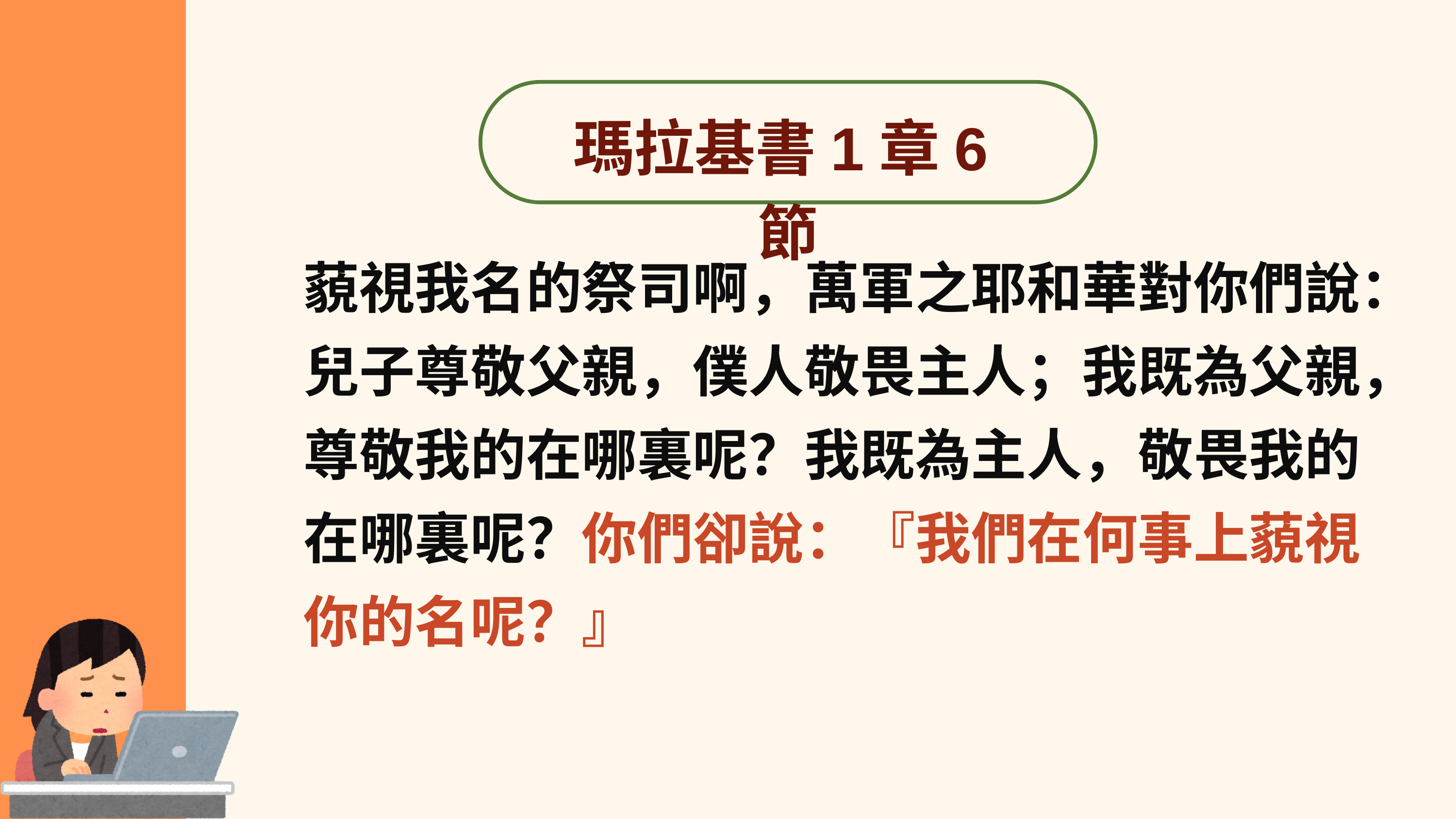

瑪拉基書1章6節
藐視我名的祭司啊，萬軍之耶和華對你們說：兒子尊敬父親，僕人敬畏主人；我既為父親，尊敬我的在哪裏呢？我既為主人，敬畏我的在哪裏呢？你們卻說：『我們在何事上藐視你的名呢？』